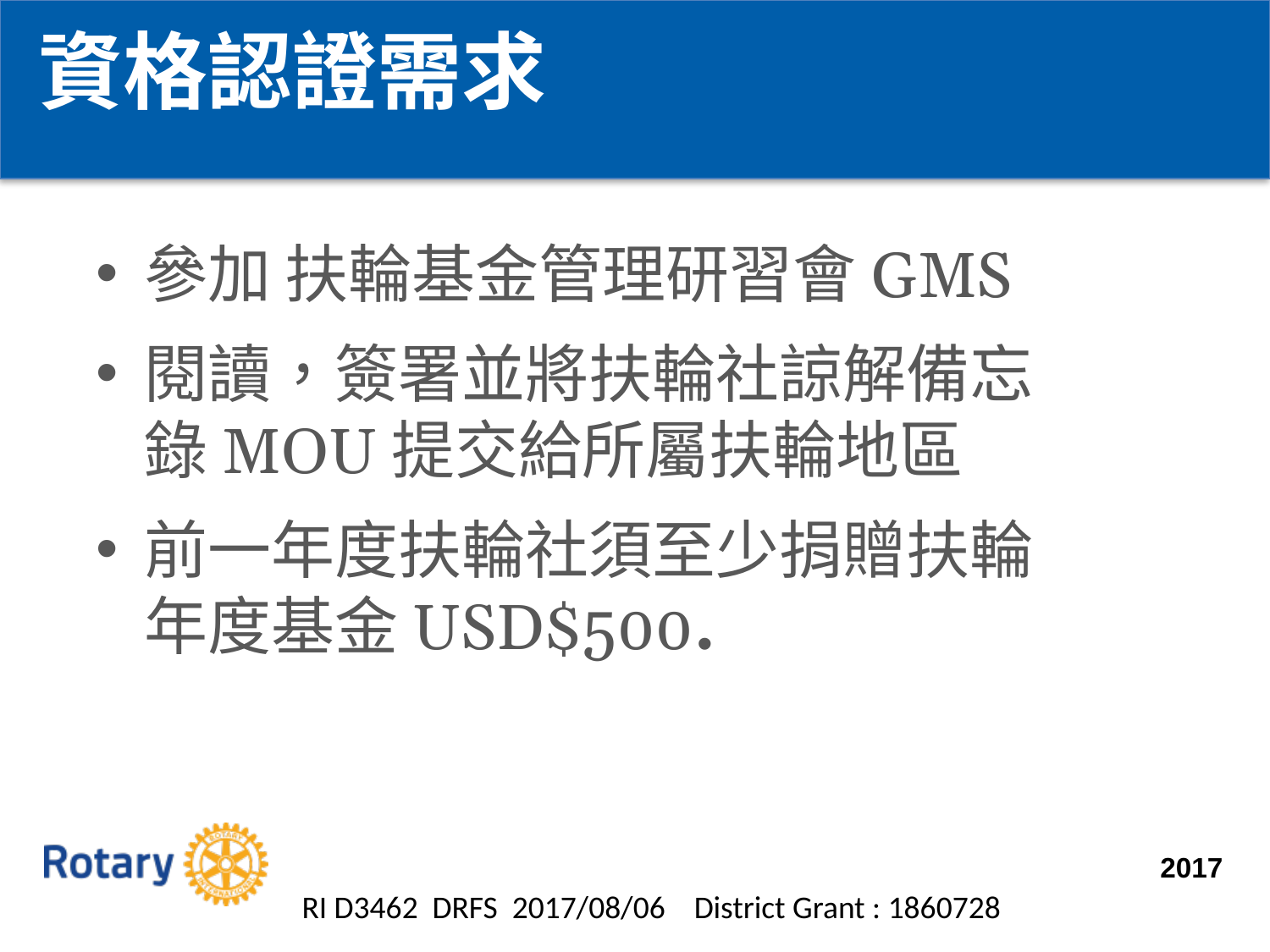

資格認證需求
參加 扶輪基金管理研習會GMS
閱讀，簽署並將扶輪社諒解備忘錄MOU提交給所屬扶輪地區
前一年度扶輪社須至少捐贈扶輪年度基金USD$500.